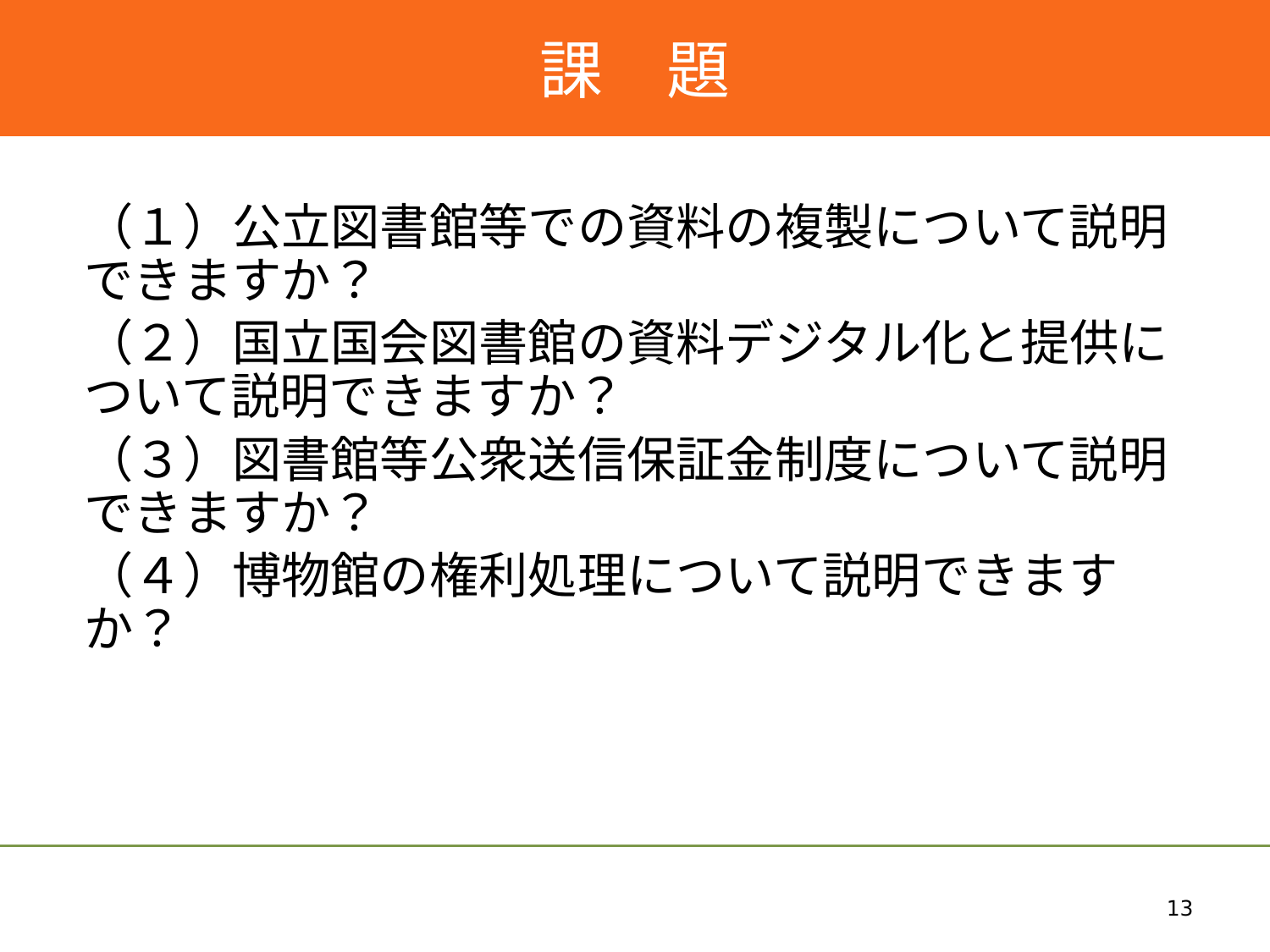

# 課　題

（１）公立図書館等での資料の複製について説明できますか？
（２）国立国会図書館の資料デジタル化と提供について説明できますか？
（３）図書館等公衆送信保証金制度について説明できますか？
（４）博物館の権利処理について説明できますか？
13